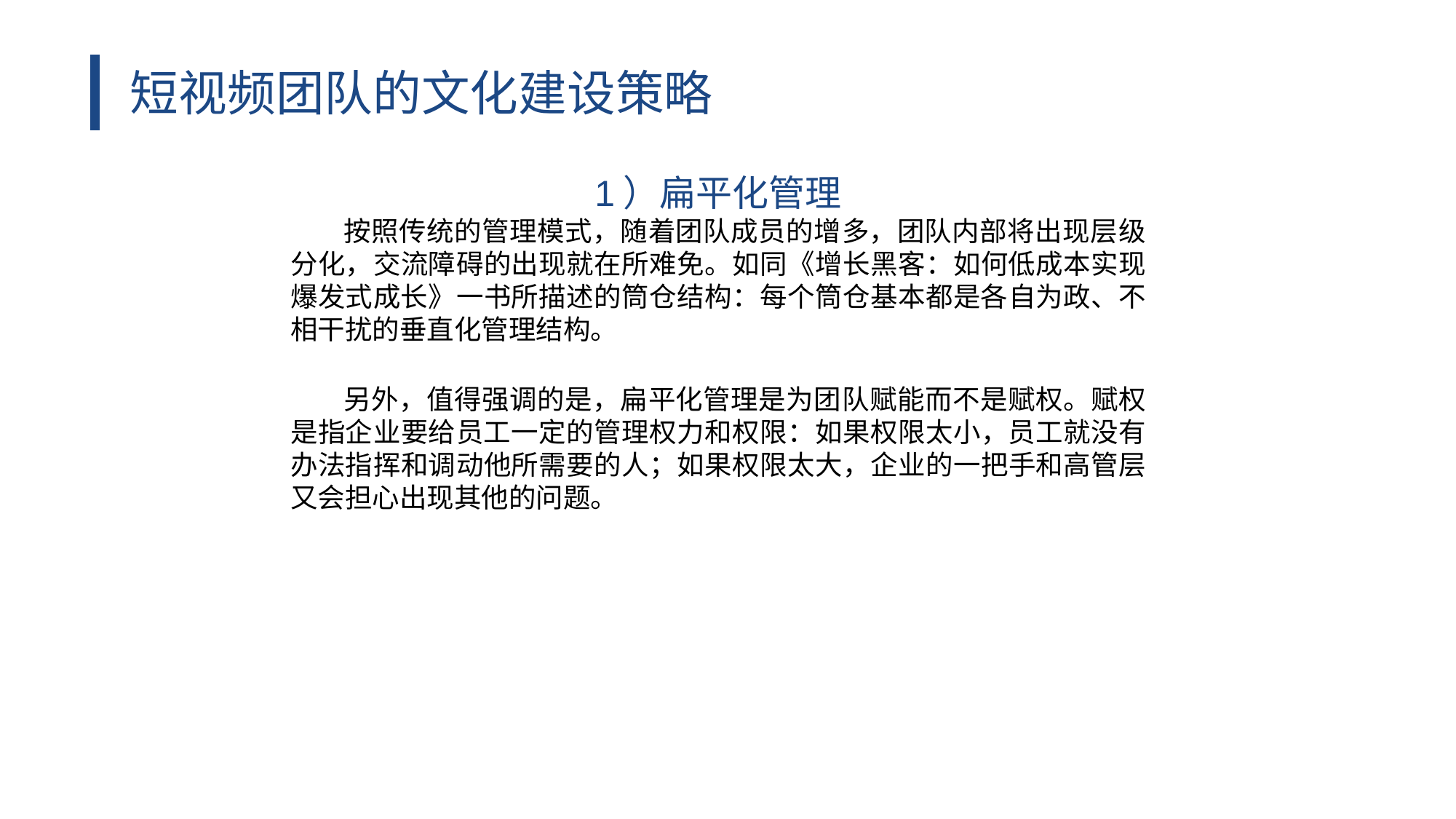

短视频团队的文化建设策略
1）扁平化管理
       按照传统的管理模式，随着团队成员的增多，团队内部将出现层级分化，交流障碍的出现就在所难免。如同《增长黑客：如何低成本实现爆发式成长》一书所描述的筒仓结构：每个筒仓基本都是各自为政、不相干扰的垂直化管理结构。
       另外，值得强调的是，扁平化管理是为团队赋能而不是赋权。赋权是指企业要给员工一定的管理权力和权限：如果权限太小，员工就没有办法指挥和调动他所需要的人；如果权限太大，企业的一把手和高管层又会担心出现其他的问题。